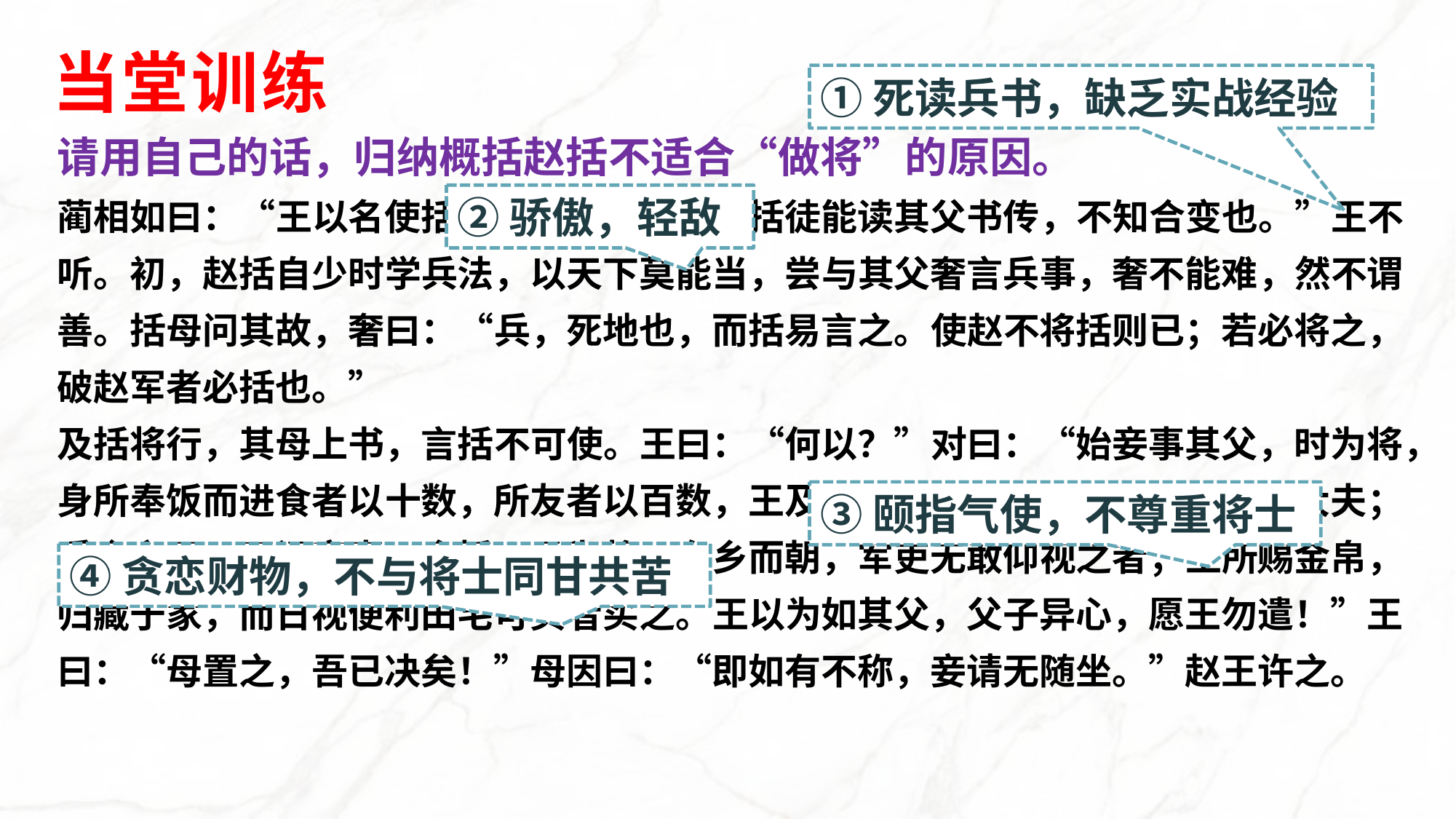

当堂训练
①死读兵书，缺乏实战经验
请用自己的话，归纳概括赵括不适合“做将”的原因。
蔺相如曰：“王以名使括，若胶柱鼓瑟耳。括徒能读其父书传，不知合变也。”王不听。初，赵括自少时学兵法，以天下莫能当，尝与其父奢言兵事，奢不能难，然不谓善。括母问其故，奢曰：“兵，死地也，而括易言之。使赵不将括则已；若必将之，破赵军者必括也。”
及括将行，其母上书，言括不可使。王曰：“何以？”对曰：“始妾事其父，时为将，身所奉饭而进食者以十数，所友者以百数，王及宗室所赏赐者，尽以与军吏士大夫；受命之日，不问家事。今括一旦为将，东乡而朝，军吏无敢仰视之者；王所赐金帛，归藏于家，而日视便利田宅可买者买之。王以为如其父，父子异心，愿王勿遣！”王曰：“母置之，吾已决矣！”母因曰：“即如有不称，妾请无随坐。”赵王许之。
②骄傲，轻敌
③颐指气使，不尊重将士
④贪恋财物，不与将士同甘共苦